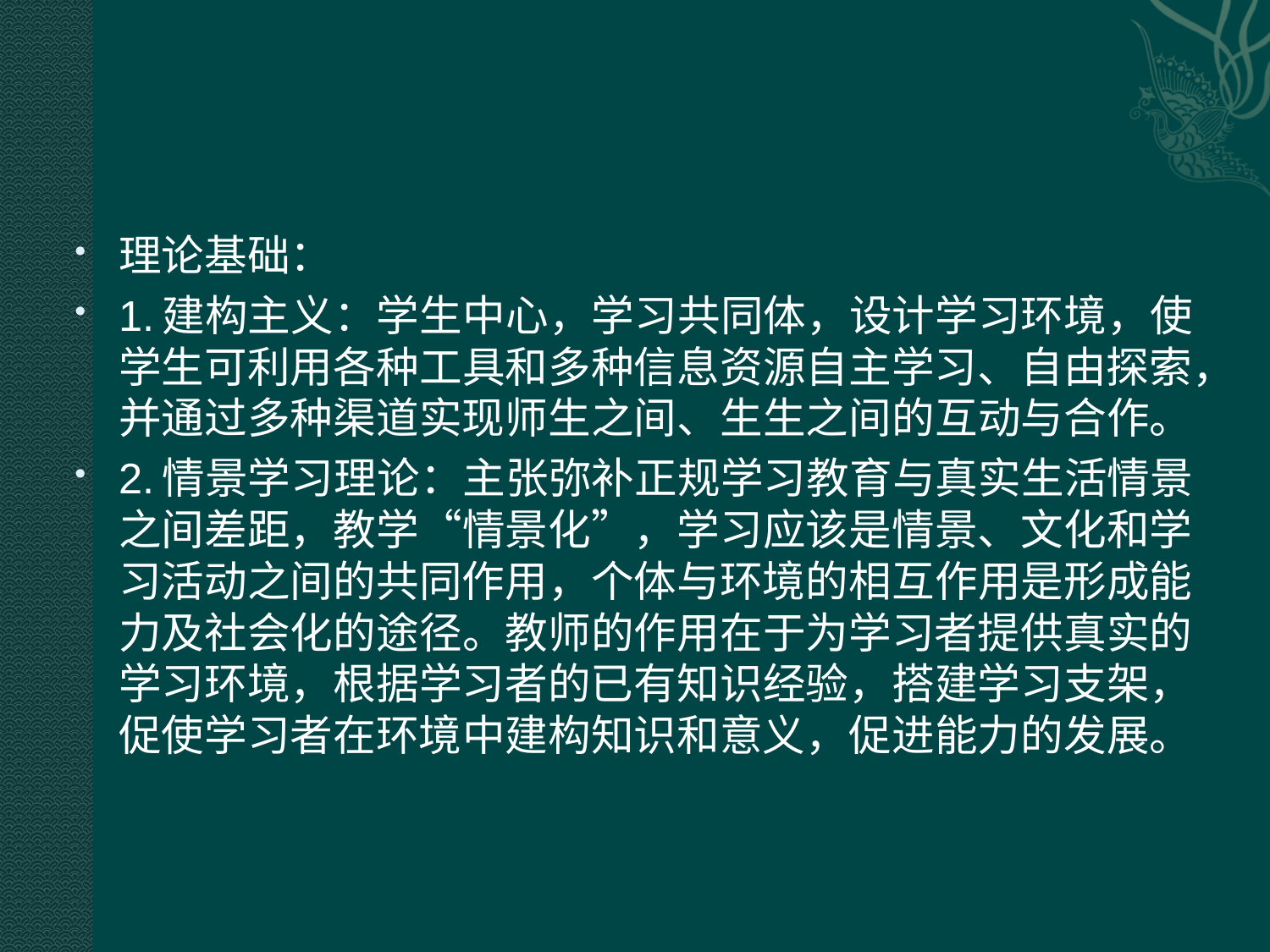

#
理论基础：
1.建构主义：学生中心，学习共同体，设计学习环境，使学生可利用各种工具和多种信息资源自主学习、自由探索，并通过多种渠道实现师生之间、生生之间的互动与合作。
2.情景学习理论：主张弥补正规学习教育与真实生活情景之间差距，教学“情景化”，学习应该是情景、文化和学习活动之间的共同作用，个体与环境的相互作用是形成能力及社会化的途径。教师的作用在于为学习者提供真实的学习环境，根据学习者的已有知识经验，搭建学习支架，促使学习者在环境中建构知识和意义，促进能力的发展。